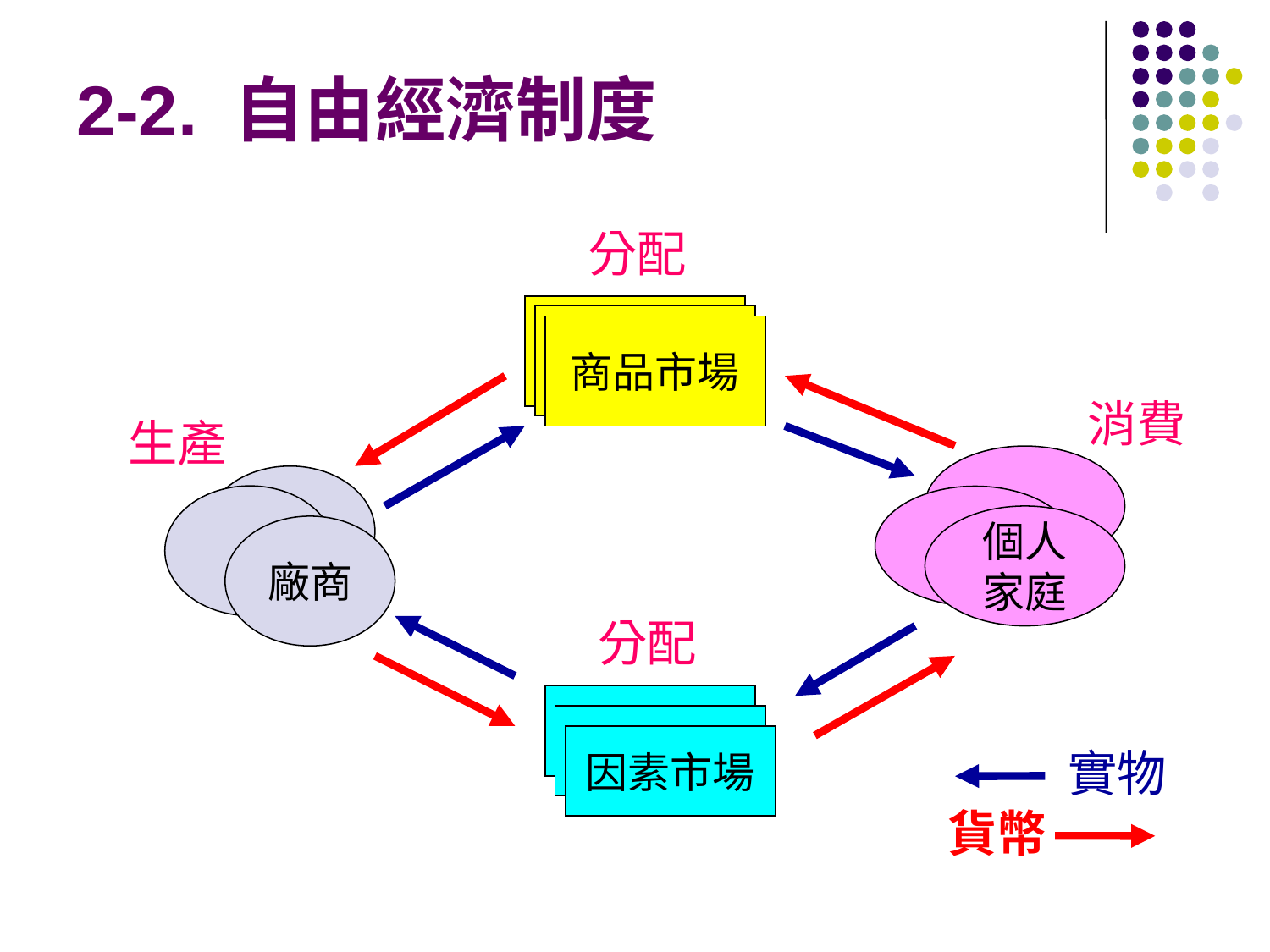

# 2-2. 自由經濟制度
分配
商品市場
商品市場
商品市場

消費
生產

個人
家庭
廠商
分配

因素市場
因素市場
因素市場
實物

貨幣